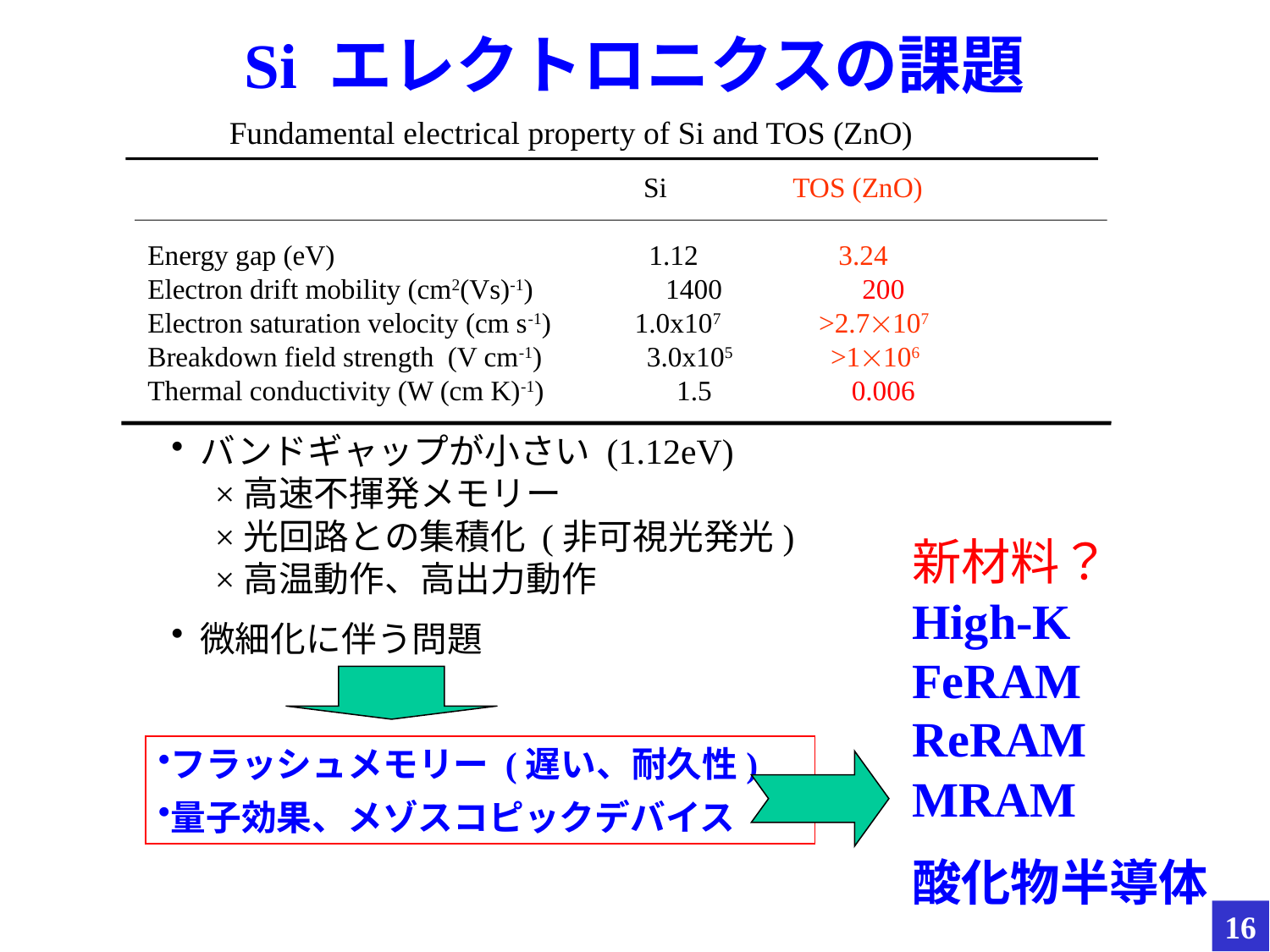

# Si エレクトロニクスの課題
Fundamental electrical property of Si and TOS (ZnO)

                                                                       Si                  TOS (ZnO)

Energy gap (eV)                                             1.12                    3.24
Electron drift mobility (cm2(Vs)-1)                   1400                    200
Electron saturation velocity (cm s-1)            1.0x107              >2.7×107
Breakdown field strength  (V cm-1)               3.0x105              >1×106
Thermal conductivity (W (cm K)-1)                   1.5                    0.006

 バンドギャップが小さい (1.12eV)
　×高速不揮発メモリー
　×光回路との集積化 (非可視光発光)
　×高温動作、高出力動作
 微細化に伴う問題
新材料？
High-K
FeRAM ReRAM
MRAM
酸化物半導体

フラッシュメモリー (遅い、耐久性)
量子効果、メゾスコピックデバイス

16